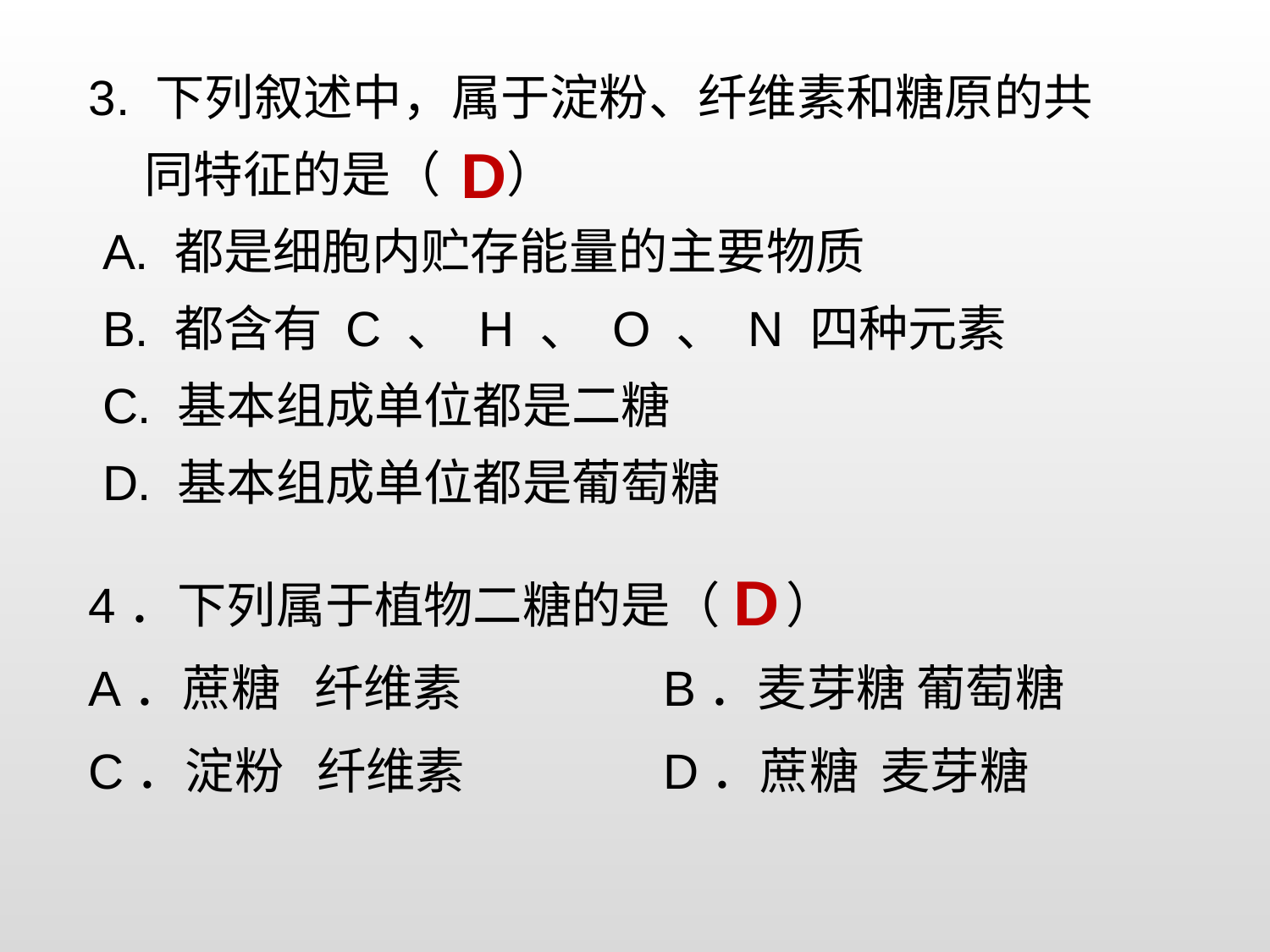

3. 下列叙述中，属于淀粉、纤维素和糖原的共
    同特征的是（      ）
 A. 都是细胞内贮存能量的主要物质
 B. 都含有 C 、 H 、 O 、 N 四种元素
 C. 基本组成单位都是二糖
 D. 基本组成单位都是葡萄糖
D
4．下列属于植物二糖的是（      ）
A．蔗糖   纤维素   	     B．麦芽糖 葡萄糖
C．淀粉   纤维素   	     D．蔗糖  麦芽糖
D